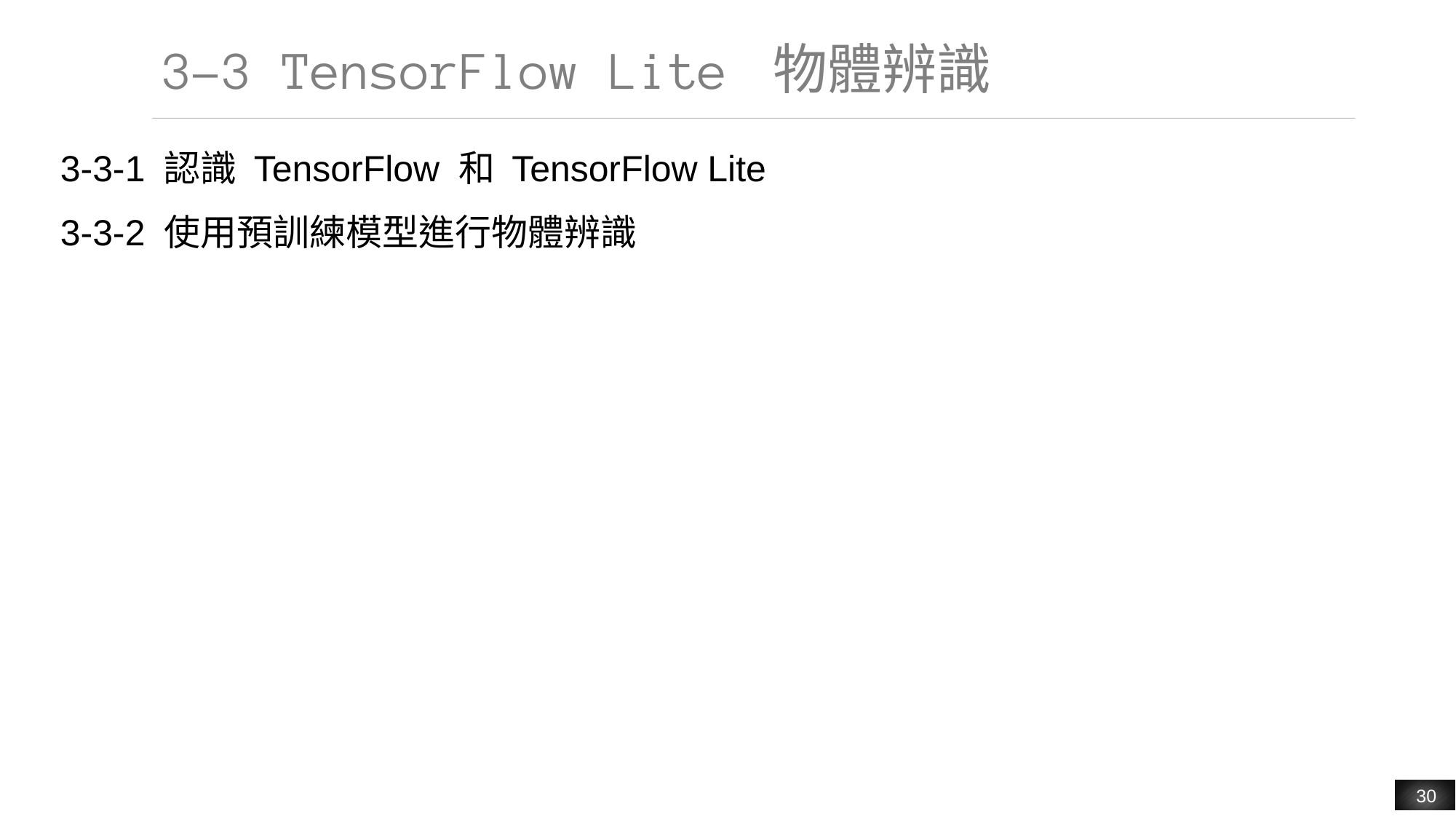

# 3-3 TensorFlow Lite 物體辨識
3-3-1 認識 TensorFlow 和 TensorFlow Lite
3-3-2 使用預訓練模型進行物體辨識